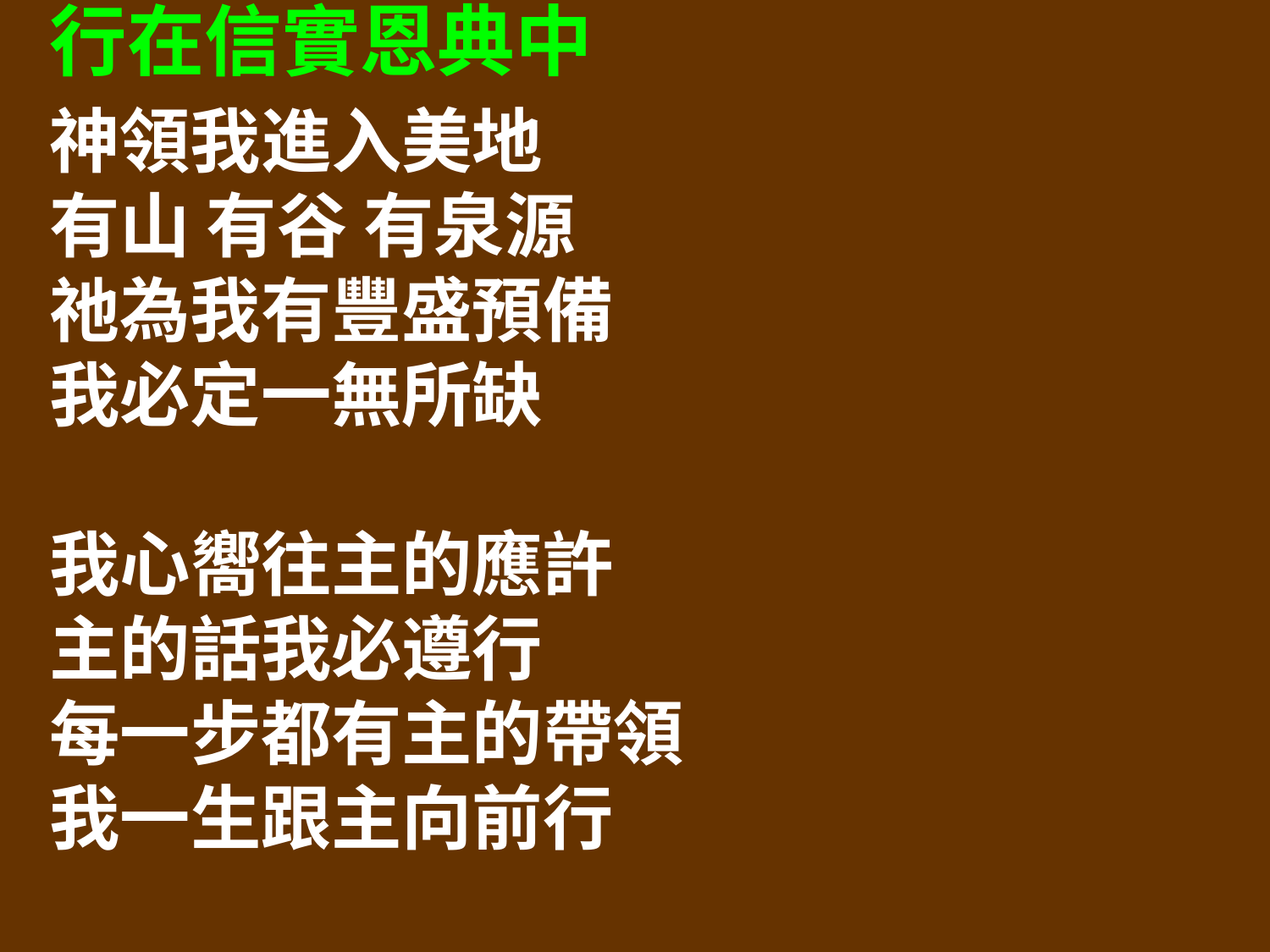

行在信實恩典中
神領我進入美地
有山 有谷 有泉源
祂為我有豐盛預備
我必定一無所缺

我心嚮往主的應許
主的話我必遵行
每一步都有主的帶領
我一生跟主向前行